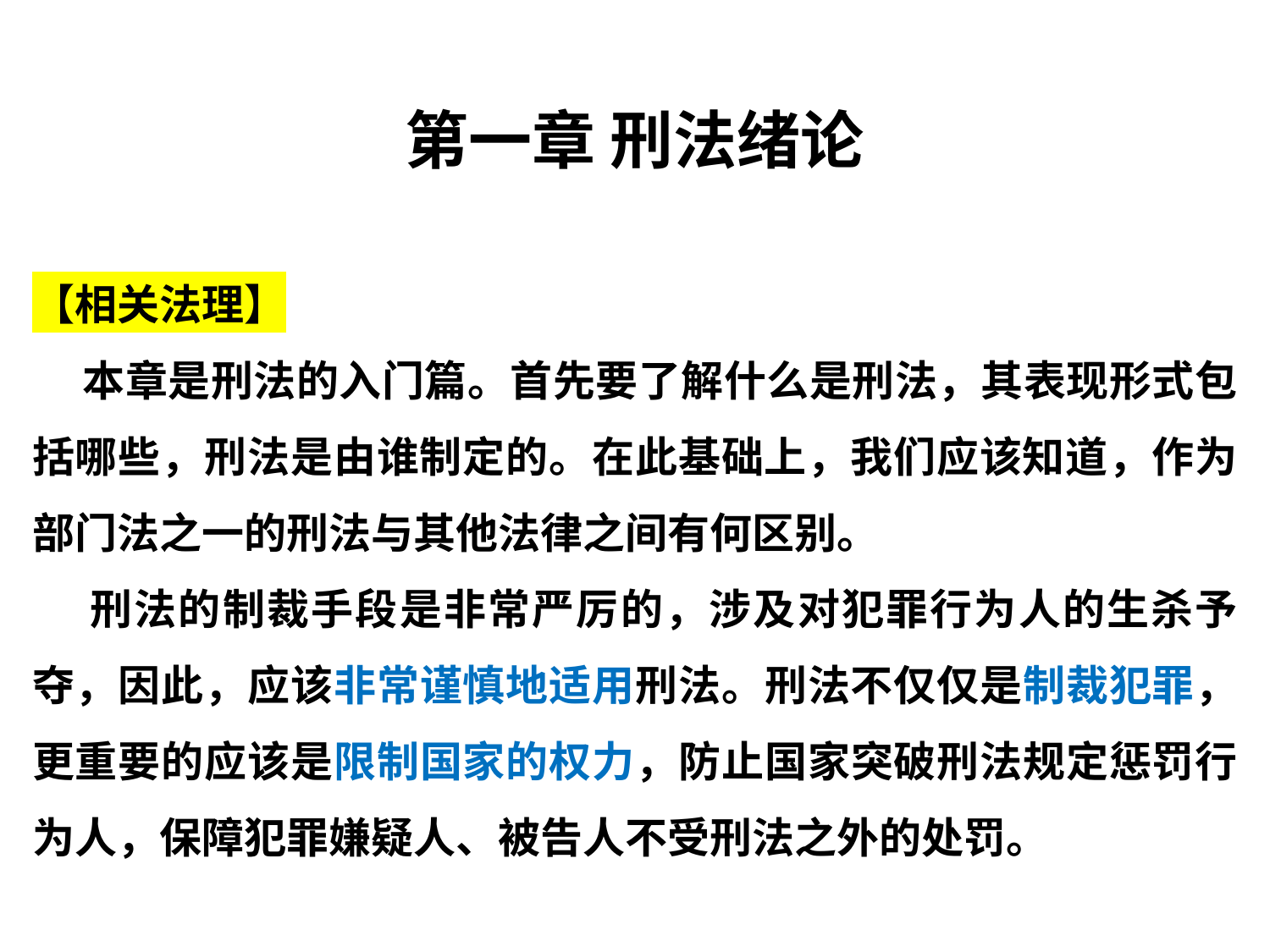

第一章 刑法绪论

【相关法理】
    本章是刑法的入门篇。首先要了解什么是刑法，其表现形式包括哪些，刑法是由谁制定的。在此基础上，我们应该知道，作为部门法之一的刑法与其他法律之间有何区别。
    刑法的制裁手段是非常严厉的，涉及对犯罪行为人的生杀予夺，因此，应该非常谨慎地适用刑法。刑法不仅仅是制裁犯罪，更重要的应该是限制国家的权力，防止国家突破刑法规定惩罚行为人，保障犯罪嫌疑人、被告人不受刑法之外的处罚。